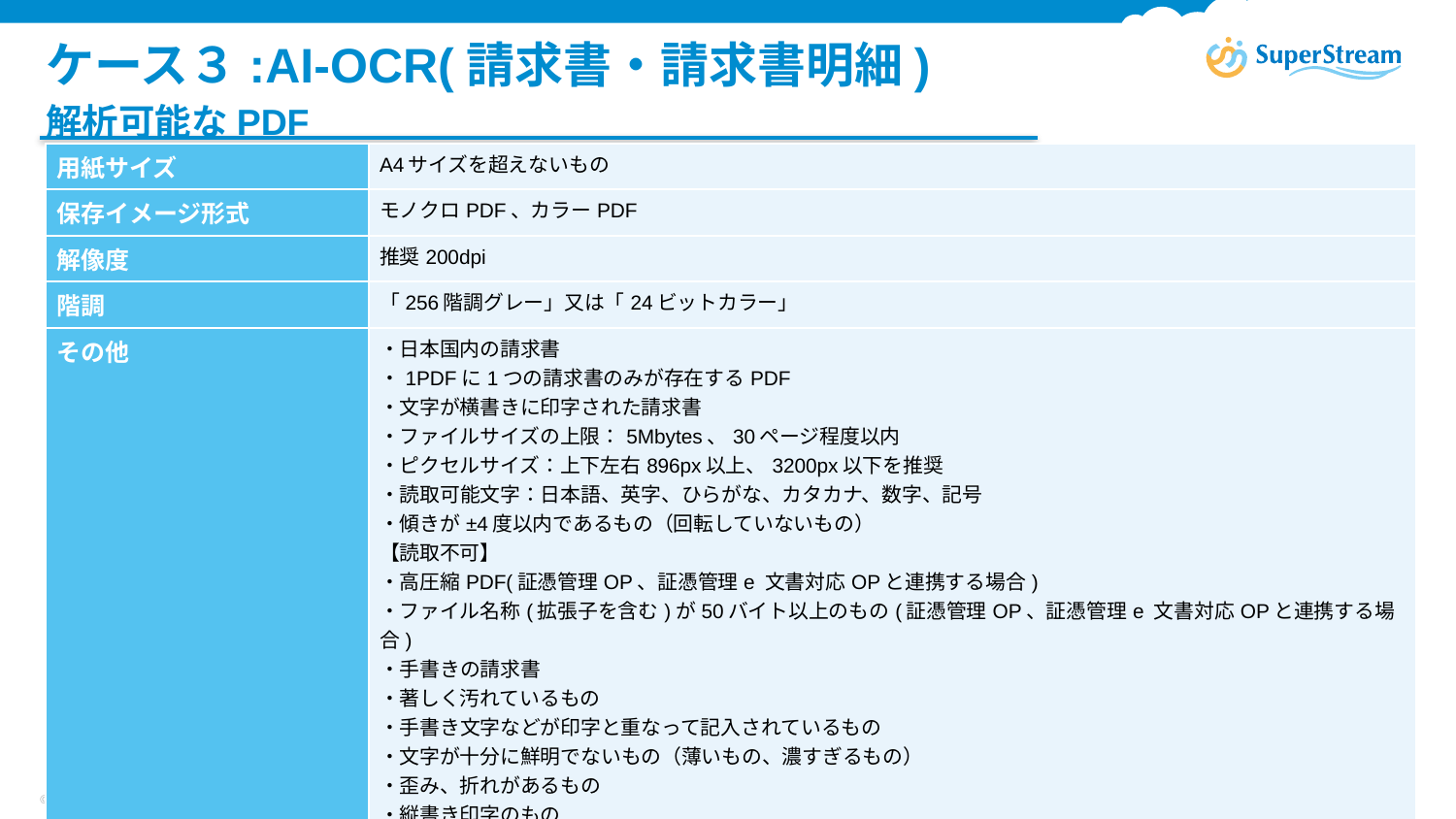

# ケース３:AI-OCR(請求書・請求書明細)
解析可能なPDF

AI-OCR（請求書明細）は、AI-OCR（請求書）の上位製品です

| 用紙サイズ | A4サイズを超えないもの |
| --- | --- |
| 保存イメージ形式 | モノクロPDF、カラーPDF |
| 解像度 | 推奨200dpi |
| 階調 | 「256階調グレー」又は「24ビットカラー」 |
| その他 | ・日本国内の請求書 ・1PDFに1つの請求書のみが存在するPDF ・文字が横書きに印字された請求書 ・ファイルサイズの上限：5Mbytes、30ページ程度以内 ・ピクセルサイズ：上下左右896px以上、3200px以下を推奨 ・読取可能文字：日本語、英字、ひらがな、カタカナ、数字、記号 ・傾きが±4度以内であるもの（回転していないもの） 【読取不可】 ・高圧縮PDF(証憑管理OP、証憑管理e 文書対応OPと連携する場合) ・ファイル名称(拡張子を含む)が50バイト以上のもの(証憑管理OP、証憑管理e 文書対応OPと連携する場合) ・手書きの請求書 ・著しく汚れているもの ・手書き文字などが印字と重なって記入されているもの ・文字が十分に鮮明でないもの（薄いもの、濃すぎるもの） ・歪み、折れがあるもの ・縦書き印字のもの ・複数の異なる方向を向いた文字が記載されているもの ・縦横比が5：1 以上の比率で縦または横に長いもの ・四角形でないもの |
©Canon IT Solutions Inc.  All rights reserved.
17